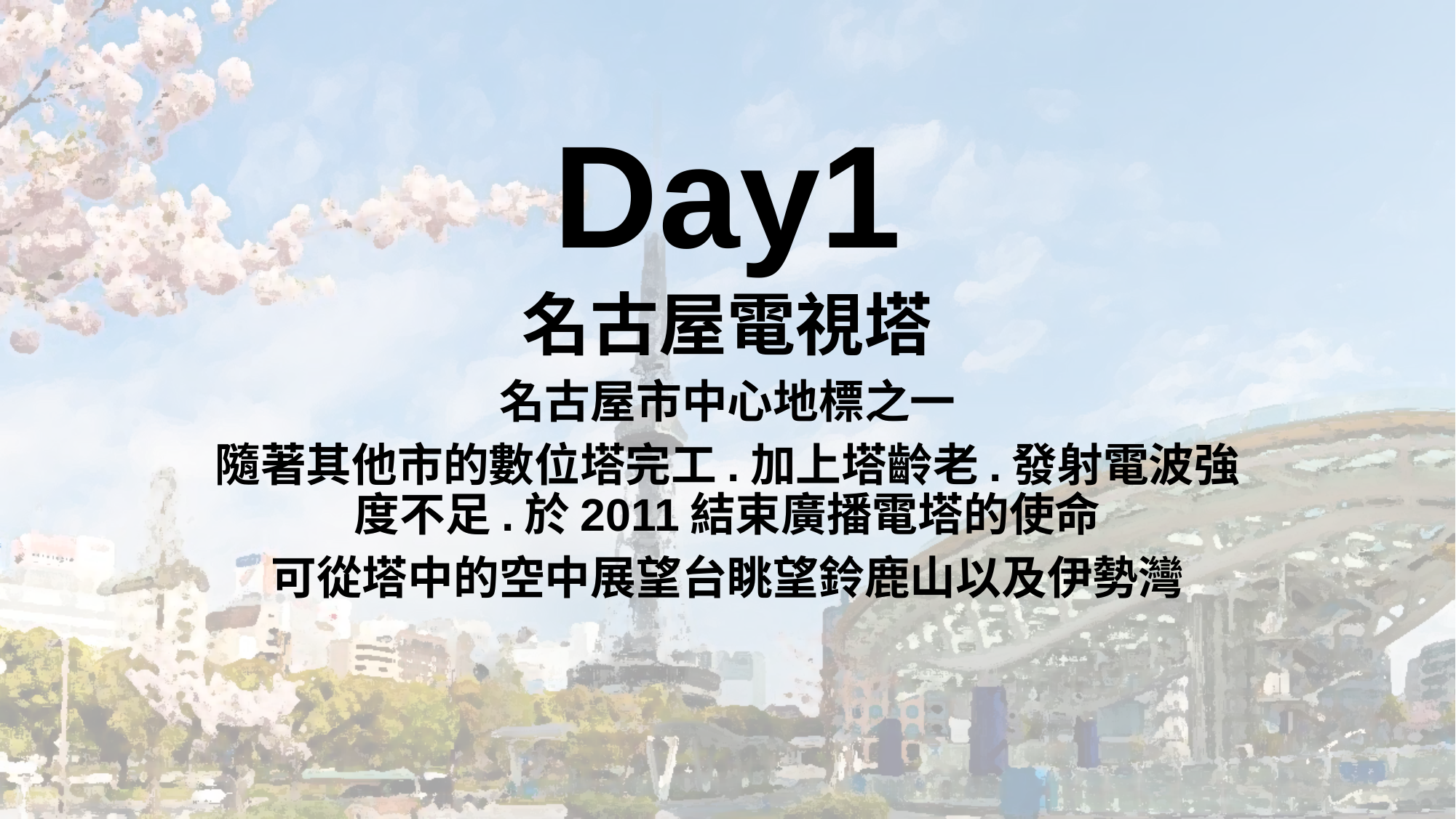

# Day1
名古屋電視塔
名古屋市中心地標之一
隨著其他市的數位塔完工.加上塔齡老.發射電波強度不足.於2011結束廣播電塔的使命
可從塔中的空中展望台眺望鈴鹿山以及伊勢灣